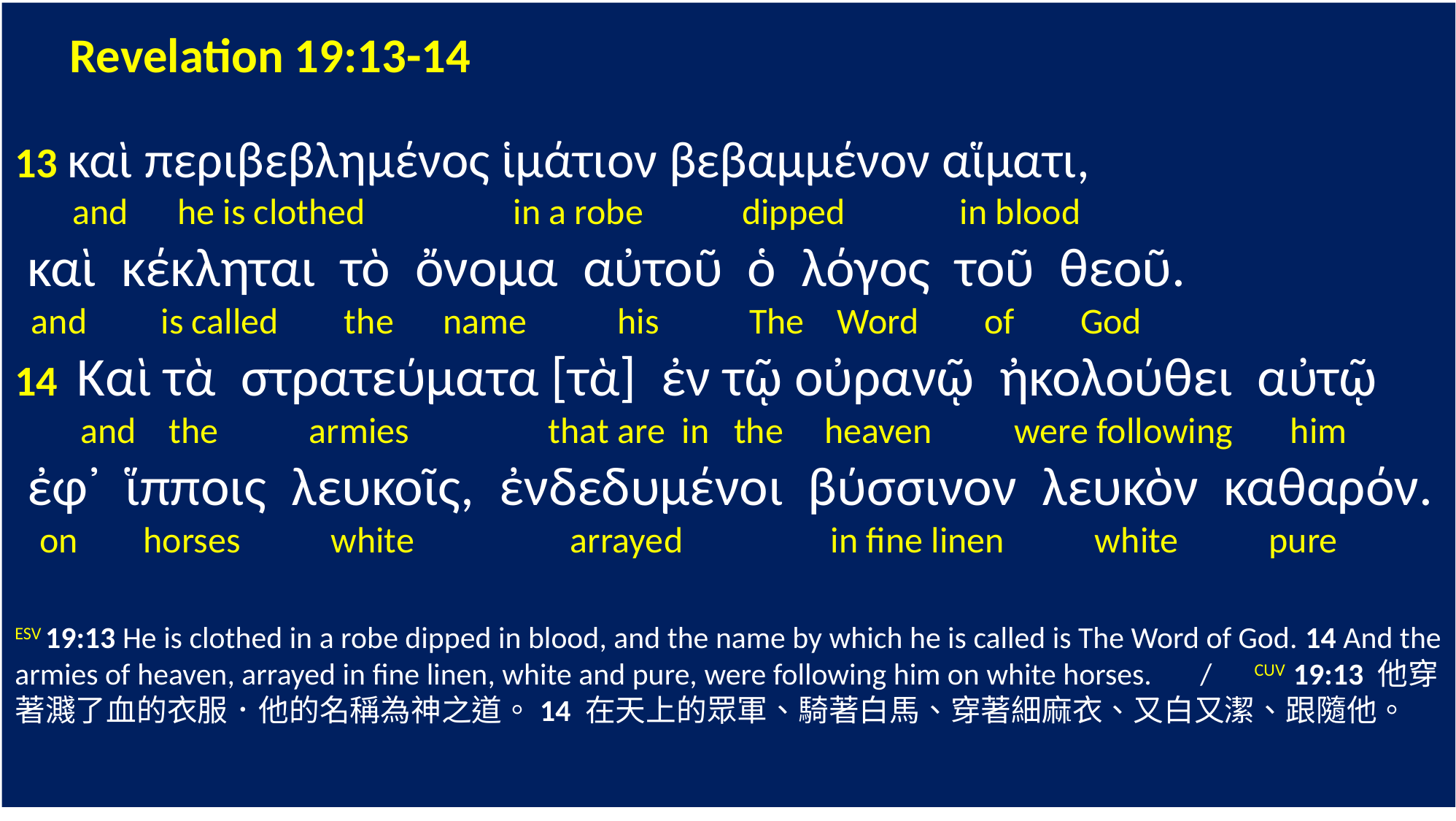

Revelation 19:13-14

13 καὶ περιβεβλημένος ἱμάτιον βεβαμμένον αἵματι,
       and      he is clothed                  in a robe            dipped              in blood
 καὶ  κέκληται  τὸ  ὄνομα  αὐτοῦ  ὁ  λόγος  τοῦ  θεοῦ.
  and         is called        the      name           his           The    Word        of        God
14  Καὶ τὰ  στρατεύματα [τὰ]  ἐν τῷ οὐρανῷ  ἠκολούθει  αὐτῷ
        and    the           armies                 that are  in   the     heaven          were following       him
 ἐφ᾽  ἵπποις  λευκοῖς,  ἐνδεδυμένοι  βύσσινον  λευκὸν  καθαρόν.
   on        horses           white                   arrayed                  in fine linen           white           pure

ESV 19:13 He is clothed in a robe dipped in blood, and the name by which he is called is The Word of God. 14 And the armies of heaven, arrayed in fine linen, white and pure, were following him on white horses.       /      CUV  19:13 他穿著濺了血的衣服．他的名稱為神之道。14 在天上的眾軍、騎著白馬、穿著細麻衣、又白又潔、跟隨他。